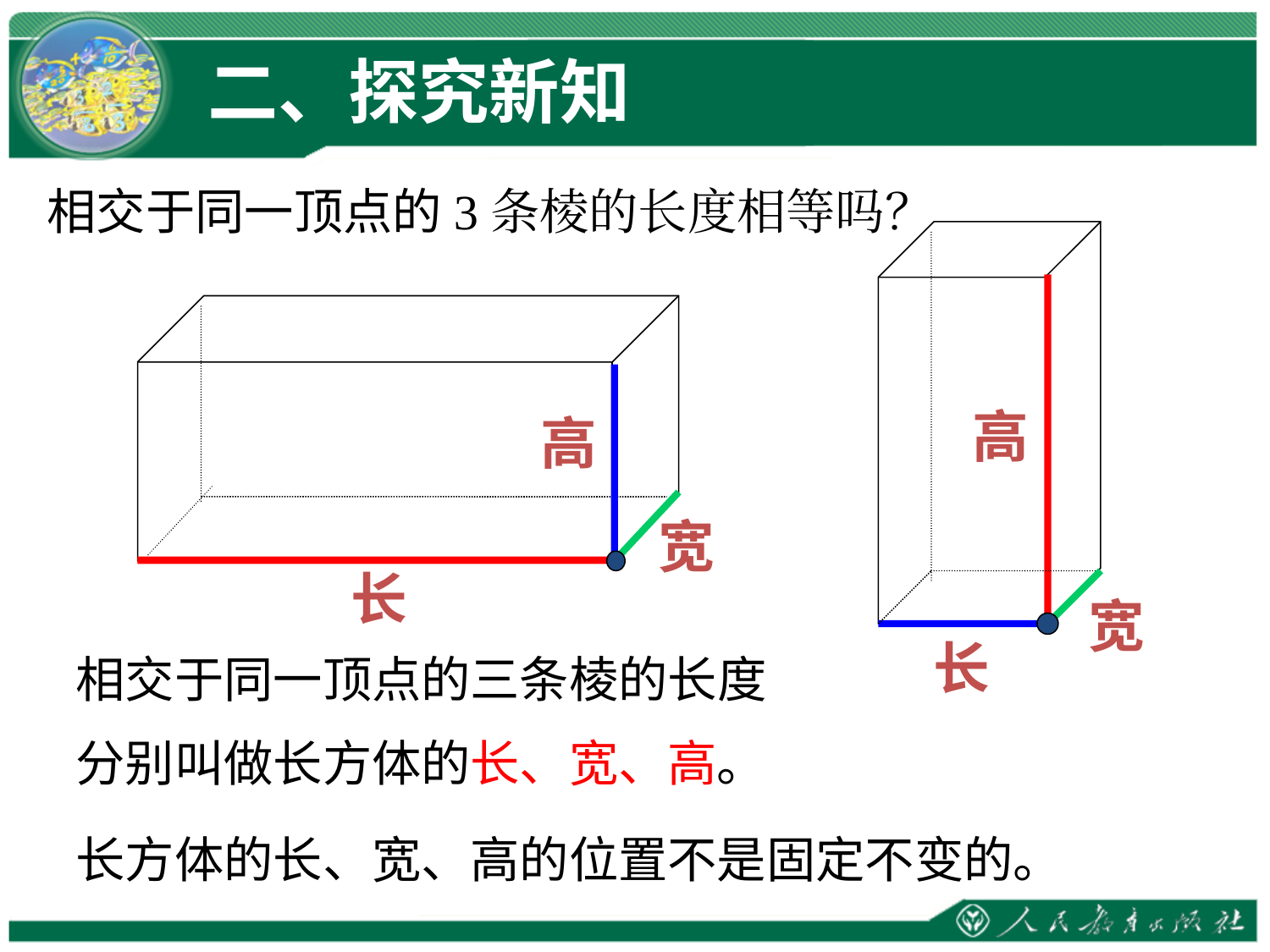

二、探究新知
相交于同一顶点的3条棱的长度相等吗？

高
高
宽
长
宽
长
相交于同一顶点的三条棱的长度
分别叫做长方体的长、宽、高。
长方体的长、宽、高的位置不是固定不变的。